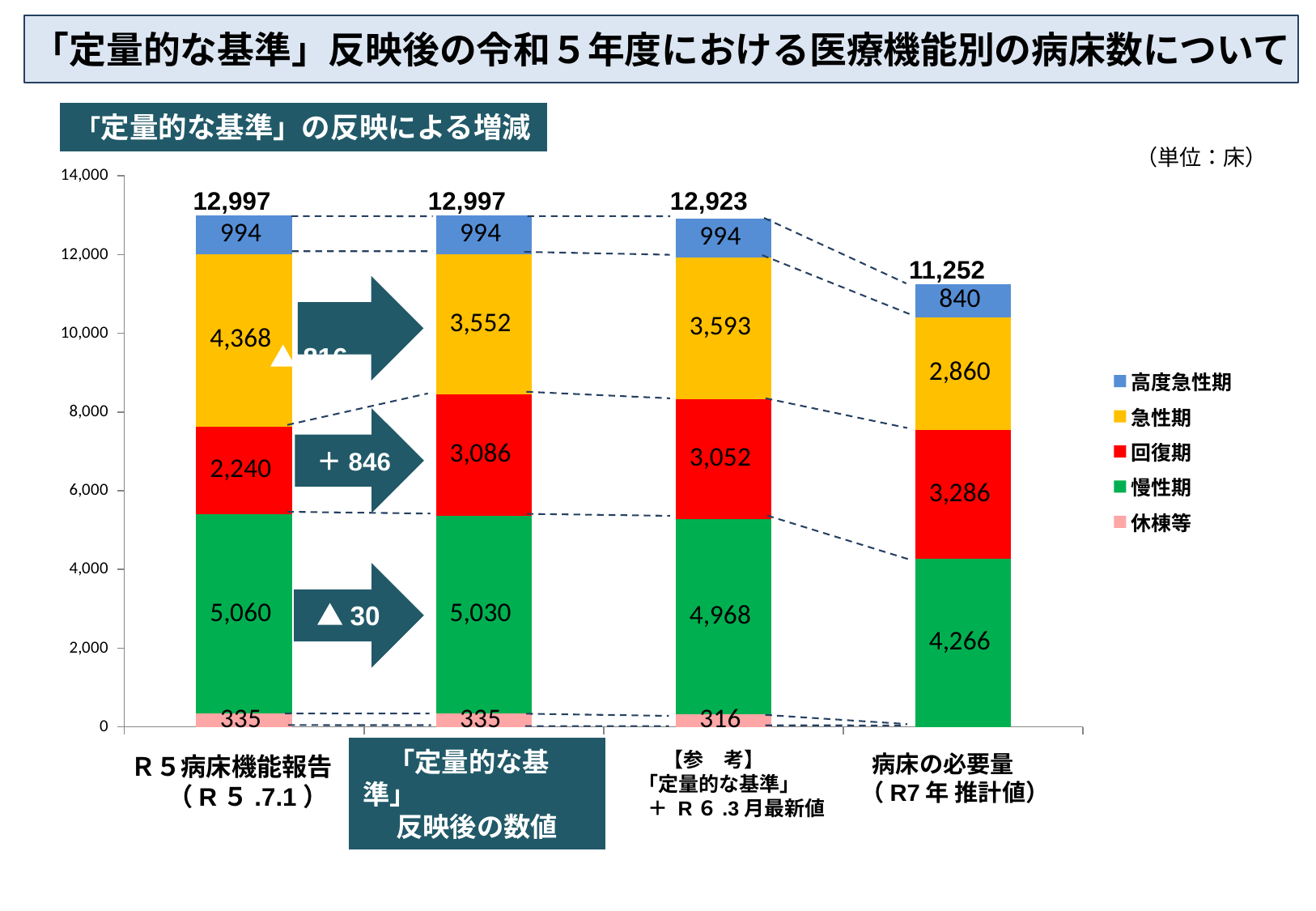

「定量的な基準」反映後の令和５年度における医療機能別の病床数について
「定量的な基準」の反映による増減
　　（単位：床）

### Chart

| Category | 休棟等 | 慢性期 | 回復期 | 急性期 | 高度急性期 |
|---|---|---|---|---|---|
| 現状（R5.7.1） | 335.0 | 5060.0 | 2240.0 | 4368.0 | 994.0 |
| 定量的な基準 | 335.0 | 5030.0 | 3086.0 | 3552.0 | 994.0 |
| 定量的な基準
＋
R6.3月時点の最新値 | 316.0 | 4968.0 | 3052.0 | 3593.0 | 994.0 |
| 必要病床数（2025） | None | 4266.0 | 3286.0 | 2860.0 | 840.0 |
12,997
12,997
12,923

11,252

　　▲816

　　＋846

　　▲30

　「定量的な基準」
反映後の数値
　　　【参　考】
　　「定量的な基準」
 　　＋ R６.3月最新値
病床の必要量
（R7年 推計値）
Ｒ５病床機能報告
 　（R５.7.1）